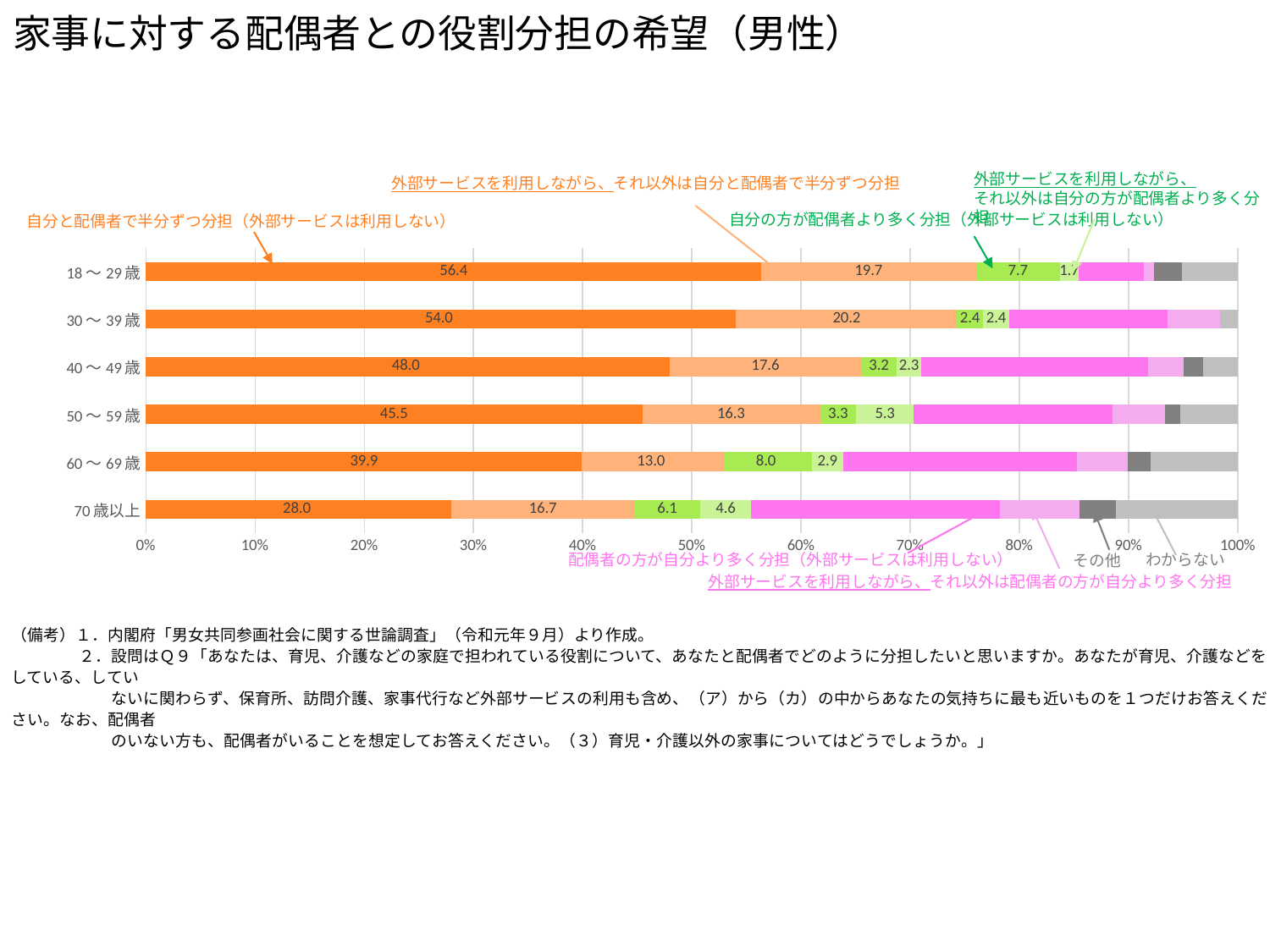

家事に対する配偶者との役割分担の希望（男性）
外部サービスを利用しながら、
それ以外は自分の方が配偶者より多く分担
外部サービスを利用しながら、それ以外は自分と配偶者で半分ずつ分担
自分の方が配偶者より多く分担（外部サービスは利用しない）
自分と配偶者で半分ずつ分担（外部サービスは利用しない）

### Chart

| Category | 自分と配偶者で半分ずつ分担（外部サービスは利用しない） | 外部サービスを利用しながら、それ以外は自分と配偶者で半分ずつ分担 | 自分の方が配偶者より多く分担（外部サービスは利用しない） | 外部サービスを利用しながら、それ以外は自分の方が配偶者より多く分担 | 配偶者の方が自分より多く分担（外部サービスは利用しない） | 外部サービスを利用しながら、それ以外は配偶者の方が自分より多く分担 | その他 | わからない |
|---|---|---|---|---|---|---|---|---|
| 70歳以上 | 28.0 | 16.7 | 6.1 | 4.6 | 22.8 | 7.3 | 3.3 | 11.2 |
| 60～69歳 | 39.9 | 13.0 | 8.0 | 2.9 | 21.4 | 4.6 | 2.1 | 8.0 |
| 50～59歳 | 45.5 | 16.3 | 3.3 | 5.3 | 18.2 | 4.8 | 1.4 | 5.3 |
| 40～49歳 | 48.0 | 17.6 | 3.2 | 2.3 | 20.8 | 3.2 | 1.8 | 3.2 |
| 30～39歳 | 54.0 | 20.2 | 2.4 | 2.4 | 14.5 | 4.8 | 0.0 | 1.6 |
| 18～29歳 | 56.4 | 19.7 | 7.7 | 1.7 | 6.0 | 0.9 | 2.6 | 5.1 |
わからない
配偶者の方が自分より多く分担（外部サービスは利用しない）
その他
外部サービスを利用しながら、それ以外は配偶者の方が自分より多く分担
（備考）１．内閣府「男女共同参画社会に関する世論調査」（令和元年９月）より作成。
　　　　 ２．設問はＱ９「あなたは、育児、介護などの家庭で担われている役割について、あなたと配偶者でどのように分担したいと思いますか。あなたが育児、介護などをしている、してい
　　　　 　　ないに関わらず、保育所、訪問介護、家事代行など外部サービスの利用も含め、（ア）から（カ）の中からあなたの気持ちに最も近いものを１つだけお答えください。なお、配偶者
　　　　 　　のいない方も、配偶者がいることを想定してお答えください。（３）育児・介護以外の家事についてはどうでしょうか。」